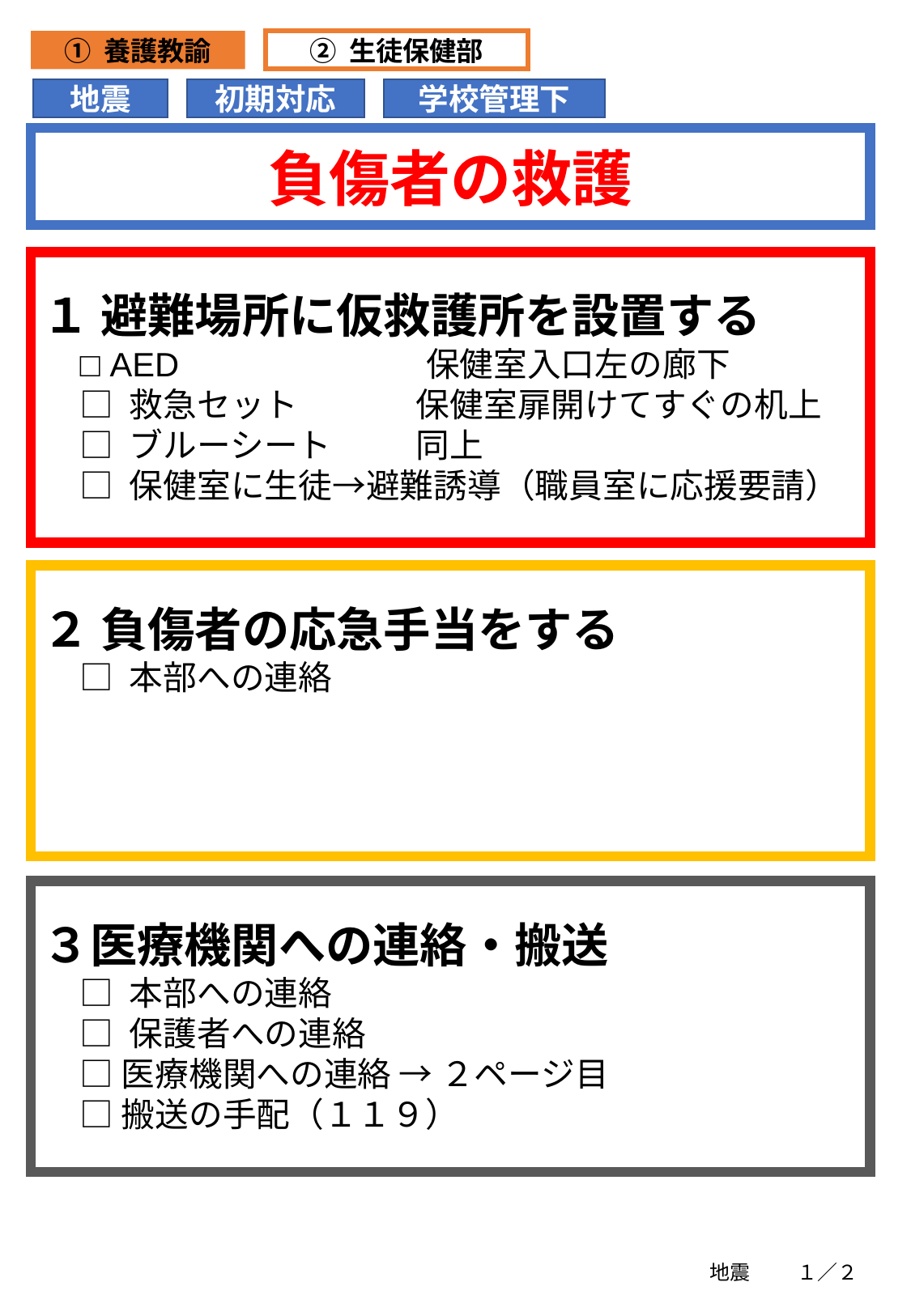

① 養護教諭
② 生徒保健部
地震
初期対応
学校管理下
負傷者の救護
１ 避難場所に仮救護所を設置する
□ AED 	 保健室入口左の廊下
□ 救急セット 	 保健室扉開けてすぐの机上
□ ブルーシート	 同上
□ 保健室に生徒→避難誘導（職員室に応援要請）
２ 負傷者の応急手当をする
□ 本部への連絡
３医療機関への連絡・搬送
□ 本部への連絡
□ 保護者への連絡
□ 医療機関への連絡 → ２ページ目
□ 搬送の手配（１１９）
地震
１／２